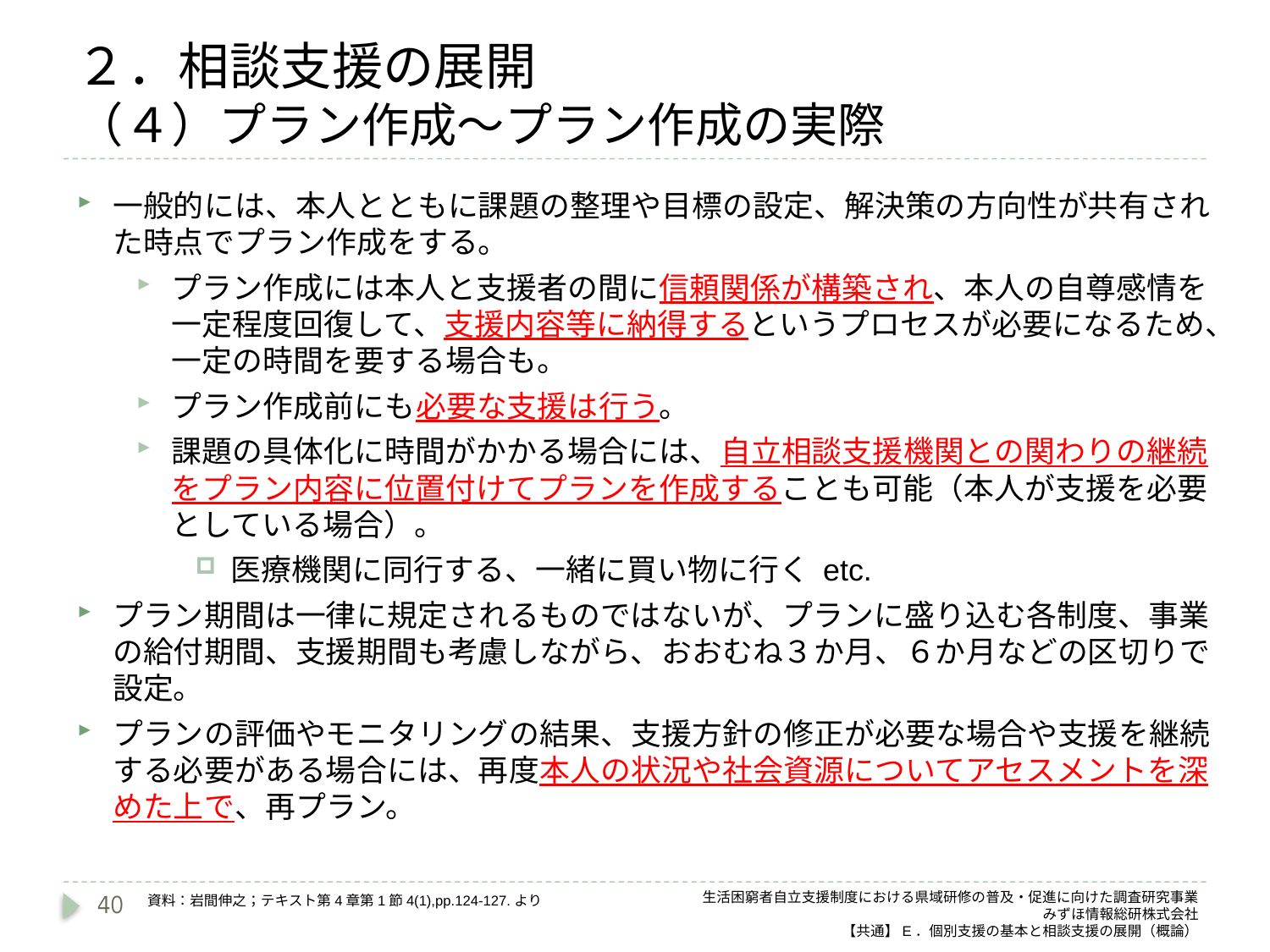

# ２．相談支援の展開 （４）プラン作成～プラン作成の実際
一般的には、本人とともに課題の整理や目標の設定、解決策の方向性が共有された時点でプラン作成をする。
プラン作成には本人と支援者の間に信頼関係が構築され、本人の自尊感情を一定程度回復して、支援内容等に納得するというプロセスが必要になるため、一定の時間を要する場合も。
プラン作成前にも必要な支援は行う。
課題の具体化に時間がかかる場合には、自立相談支援機関との関わりの継続をプラン内容に位置付けてプランを作成することも可能（本人が支援を必要としている場合）。
医療機関に同行する、一緒に買い物に行く etc.
プラン期間は一律に規定されるものではないが、プランに盛り込む各制度、事業の給付期間、支援期間も考慮しながら、おおむね３か月、６か月などの区切りで設定。
プランの評価やモニタリングの結果、支援方針の修正が必要な場合や支援を継続する必要がある場合には、再度本人の状況や社会資源についてアセスメントを深めた上で、再プラン。

40
生活困窮者自立支援制度における県域研修の普及・促進に向けた調査研究事業
みずほ情報総研株式会社
【共通】E．個別支援の基本と相談支援の展開（概論）

資料：岩間伸之；テキスト第4章第1節4(1),pp.124-127.より